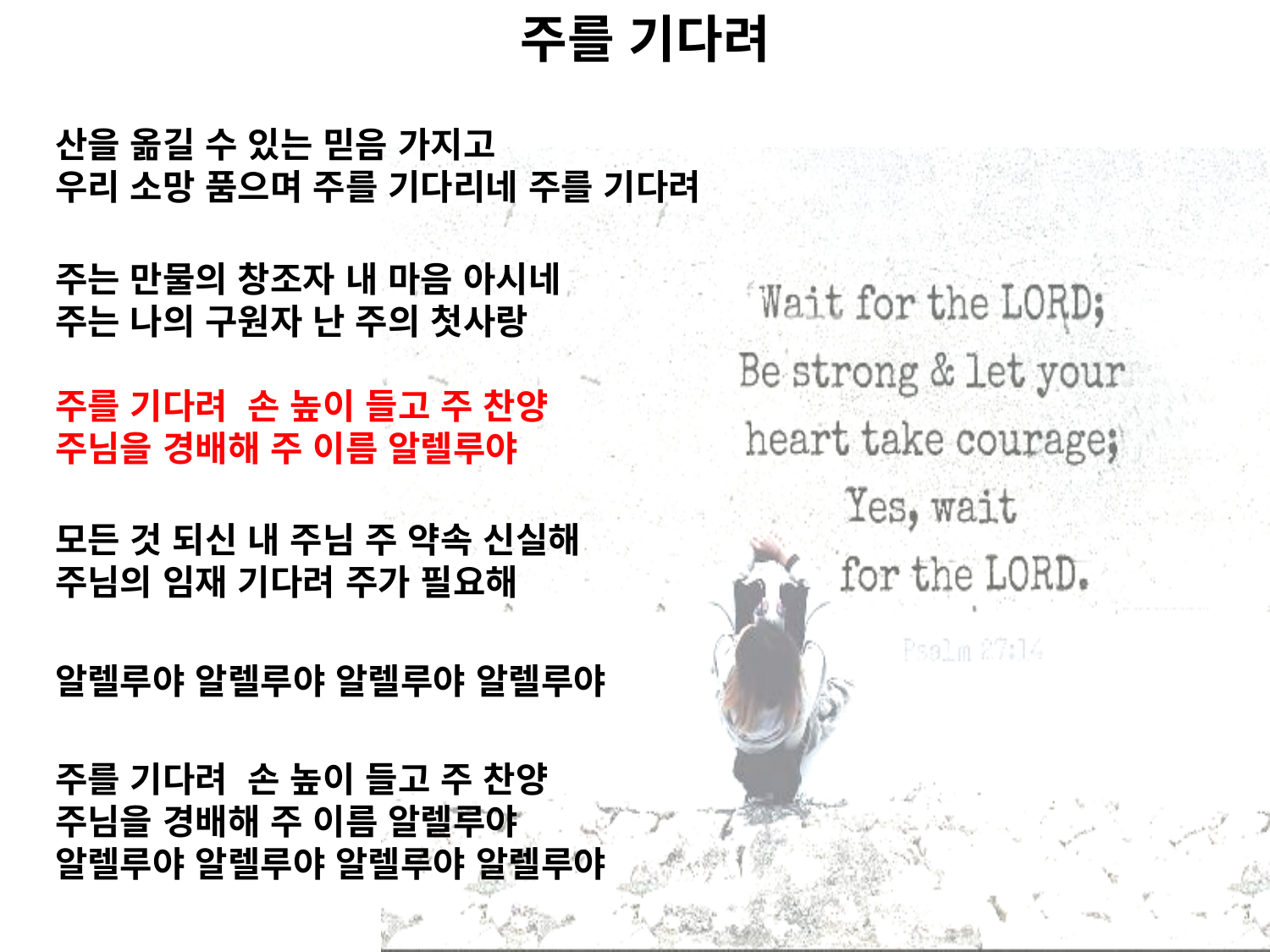

# 주를 기다려
산을 옮길 수 있는 믿음 가지고
우리 소망 품으며 주를 기다리네 주를 기다려
주는 만물의 창조자 내 마음 아시네
주는 나의 구원자 난 주의 첫사랑
주를 기다려  손 높이 들고 주 찬양
주님을 경배해 주 이름 알렐루야
모든 것 되신 내 주님 주 약속 신실해
주님의 임재 기다려 주가 필요해

알렐루야 알렐루야 알렐루야 알렐루야

주를 기다려  손 높이 들고 주 찬양
주님을 경배해 주 이름 알렐루야                   알렐루야 알렐루야 알렐루야 알렐루야